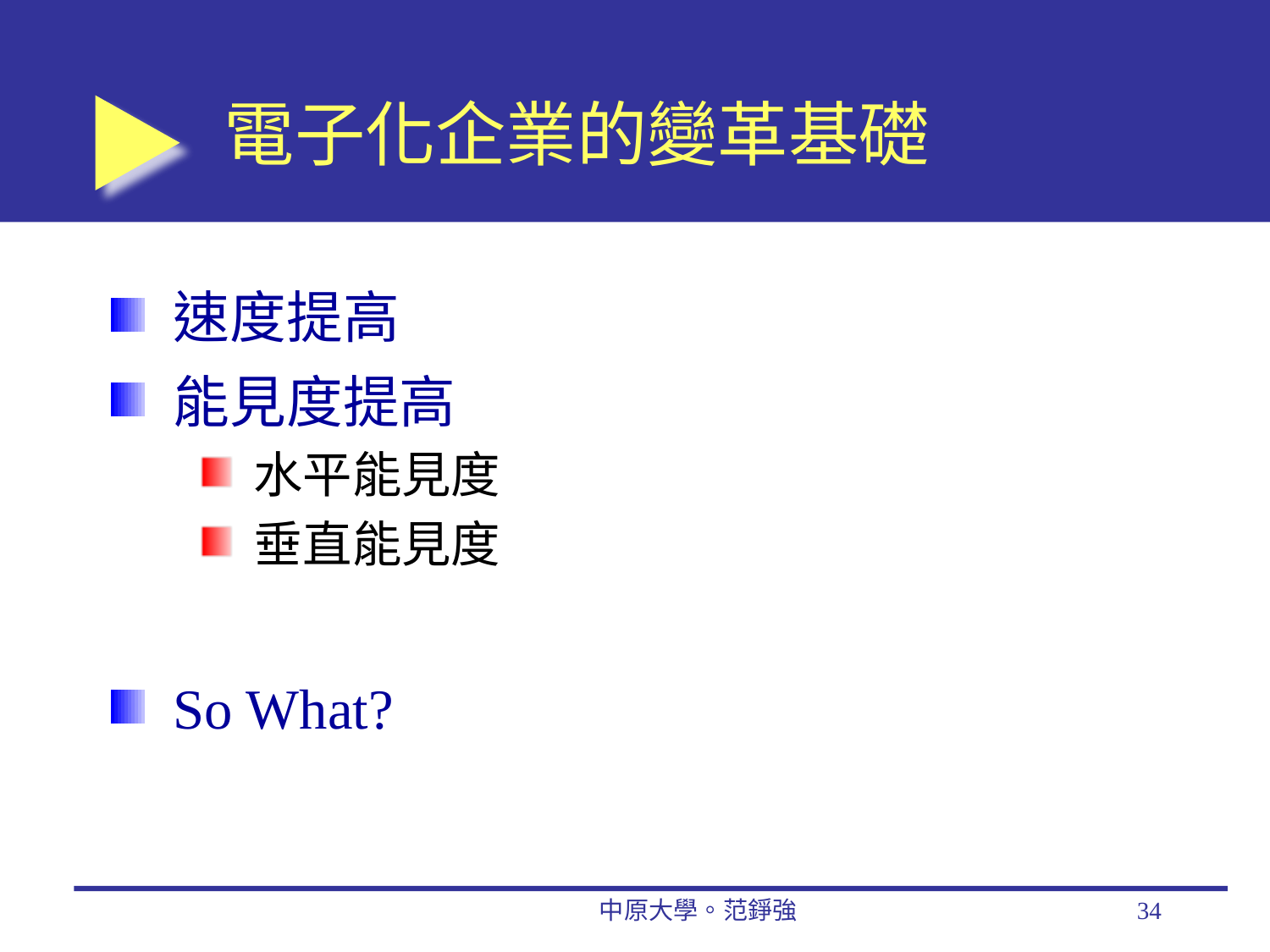

# 電子化企業的變革基礎
速度提高
能見度提高
水平能見度
垂直能見度

So What?
中原大學。范錚強
34